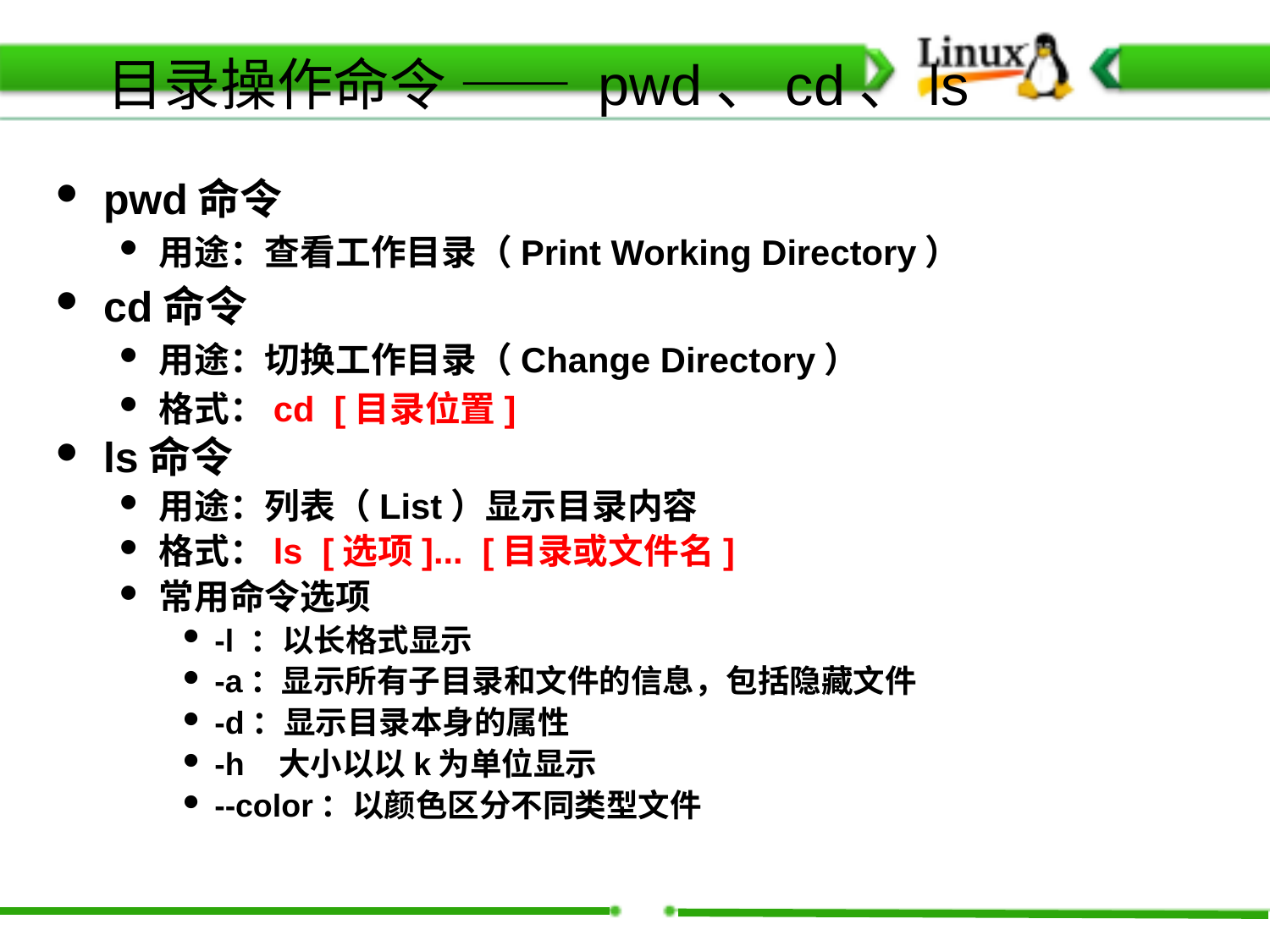

目录操作命令 —— pwd、cd、ls
pwd命令
用途：查看工作目录（Print Working Directory）
cd命令
用途：切换工作目录（Change Directory）
格式：cd  [目录位置]
ls命令
用途：列表（List）显示目录内容
格式：ls  [选项]...  [目录或文件名]
常用命令选项
-l ：以长格式显示
-a：显示所有子目录和文件的信息，包括隐藏文件
-d：显示目录本身的属性
-h   大小以以k为单位显示
--color：以颜色区分不同类型文件

8